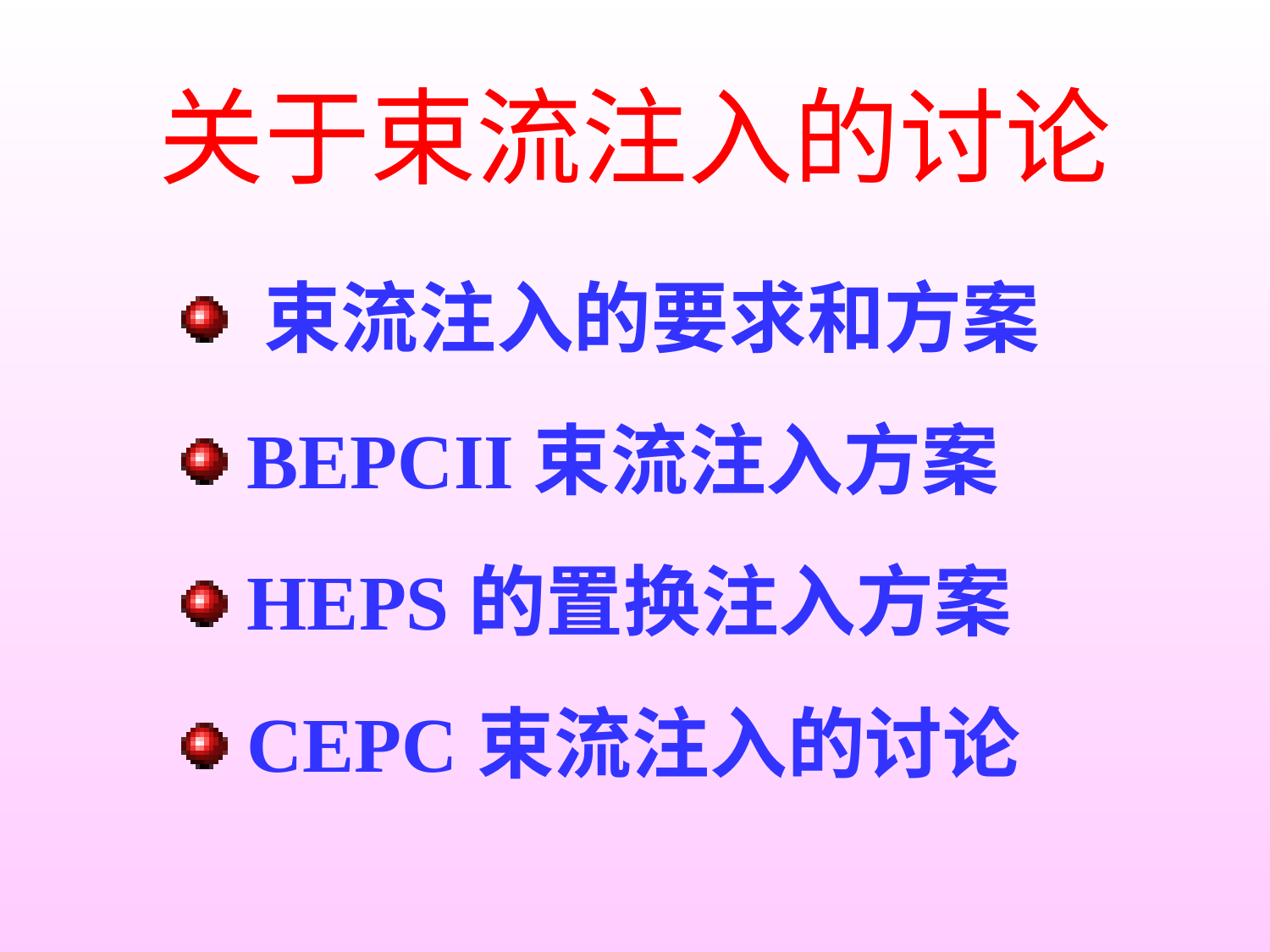

# 关于束流注入的讨论
 束流注入的要求和方案
 BEPCII束流注入方案
 HEPS的置换注入方案
 CEPC束流注入的讨论